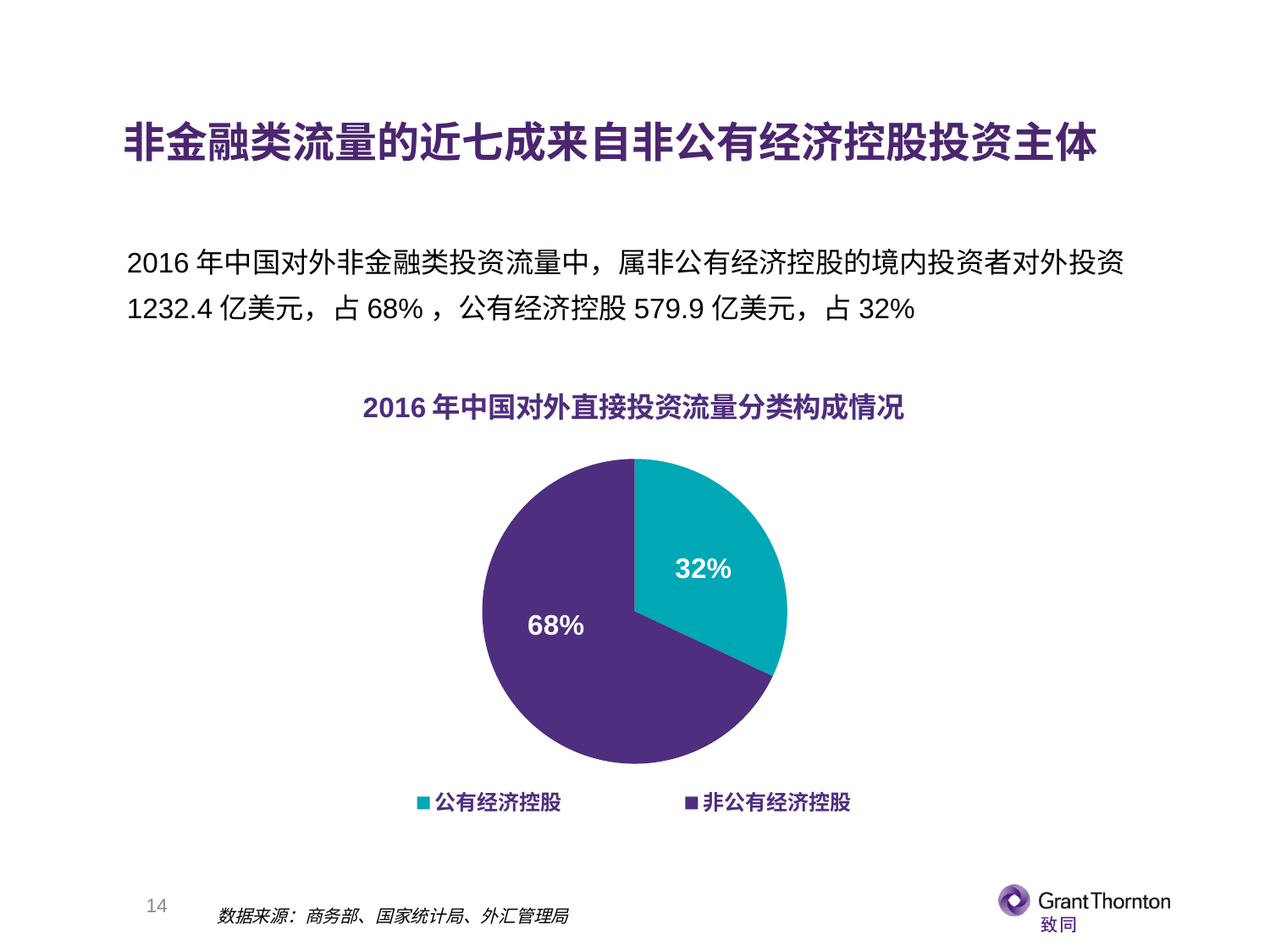

非金融类流量的近七成来自非公有经济控股投资主体
2016年中国对外非金融类投资流量中，属非公有经济控股的境内投资者对外投资1232.4亿美元，占68%，公有经济控股579.9亿美元，占32%

### Chart: 2016年中国对外直接投资流量分类构成情况

| Category | 2016年中国公有控股和非公有控股流量构成 |
|---|---|
| 公有经济控股 | 0.32 |
| 非公有经济控股 | 0.68 |
14
数据来源：商务部、国家统计局、外汇管理局